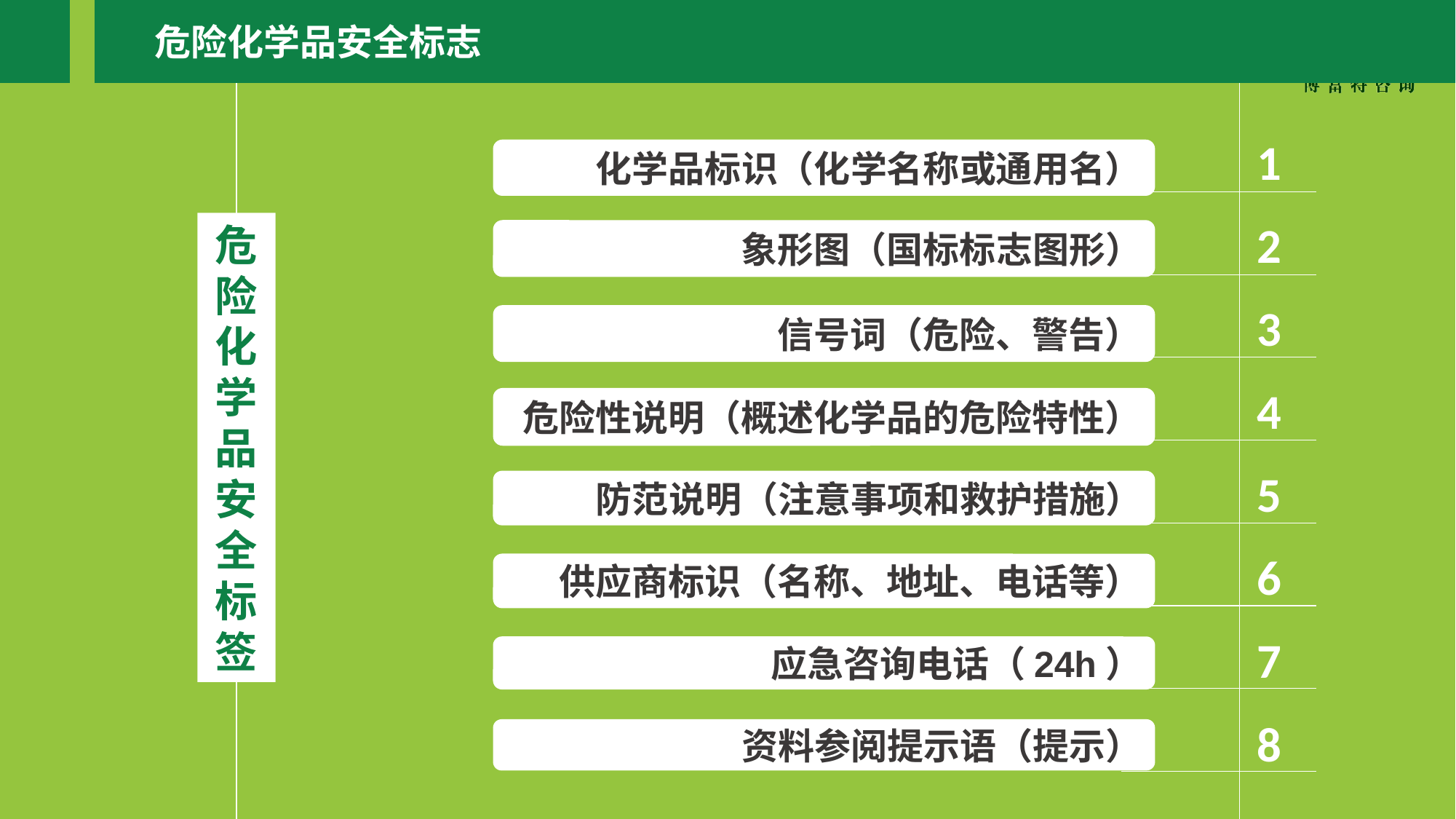

危险化学品安全标志
1
化学品标识（化学名称或通用名）
2
危险化学品安全标签
象形图（国标标志图形）
3
信号词（危险、警告）
4
危险性说明（概述化学品的危险特性）
5
防范说明（注意事项和救护措施）
6
供应商标识（名称、地址、电话等）
7
应急咨询电话（24h）
8
资料参阅提示语（提示）